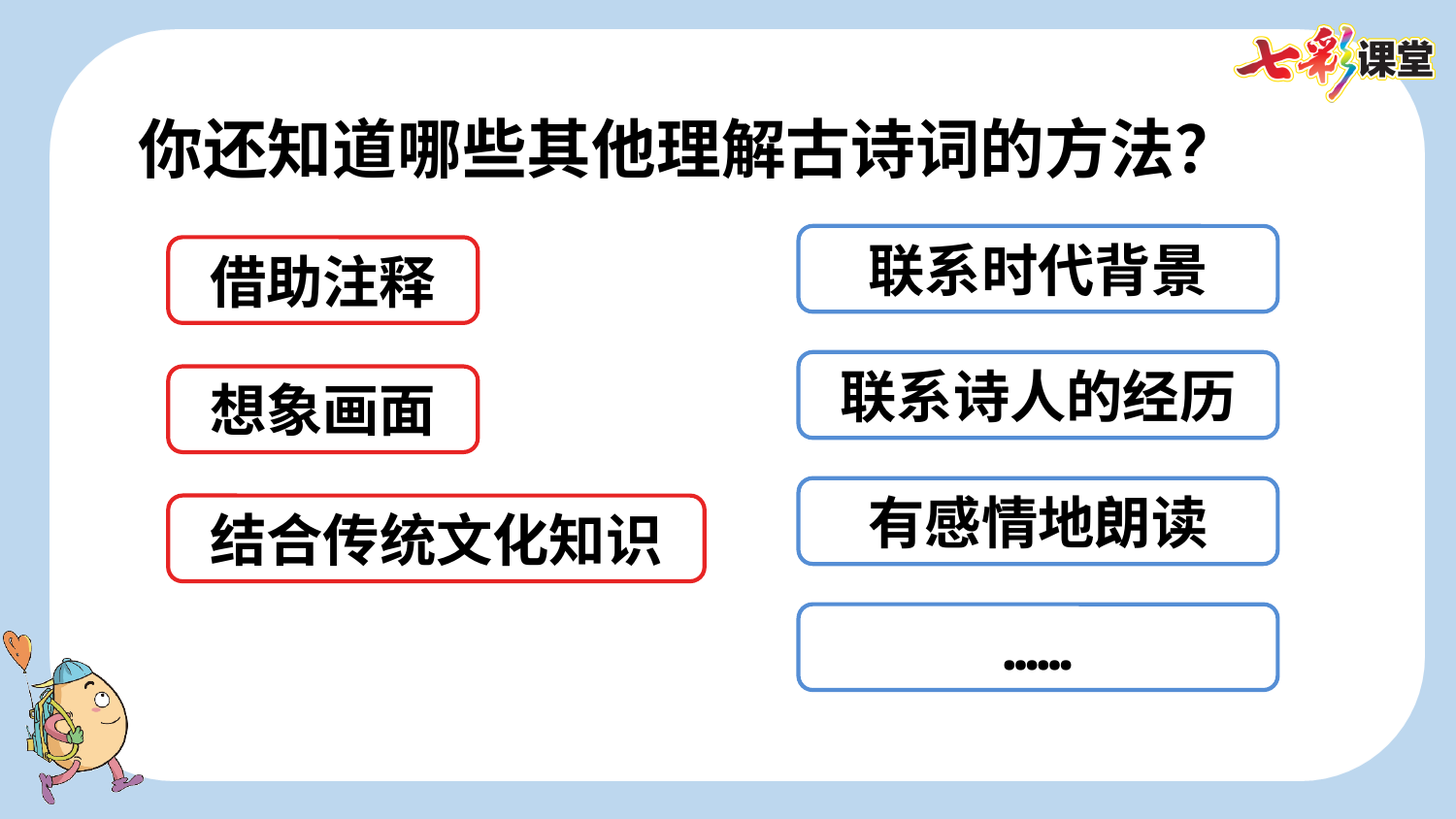

你还知道哪些其他理解古诗词的方法？
联系时代背景
借助注释
联系诗人的经历
想象画面
有感情地朗读
结合传统文化知识
……